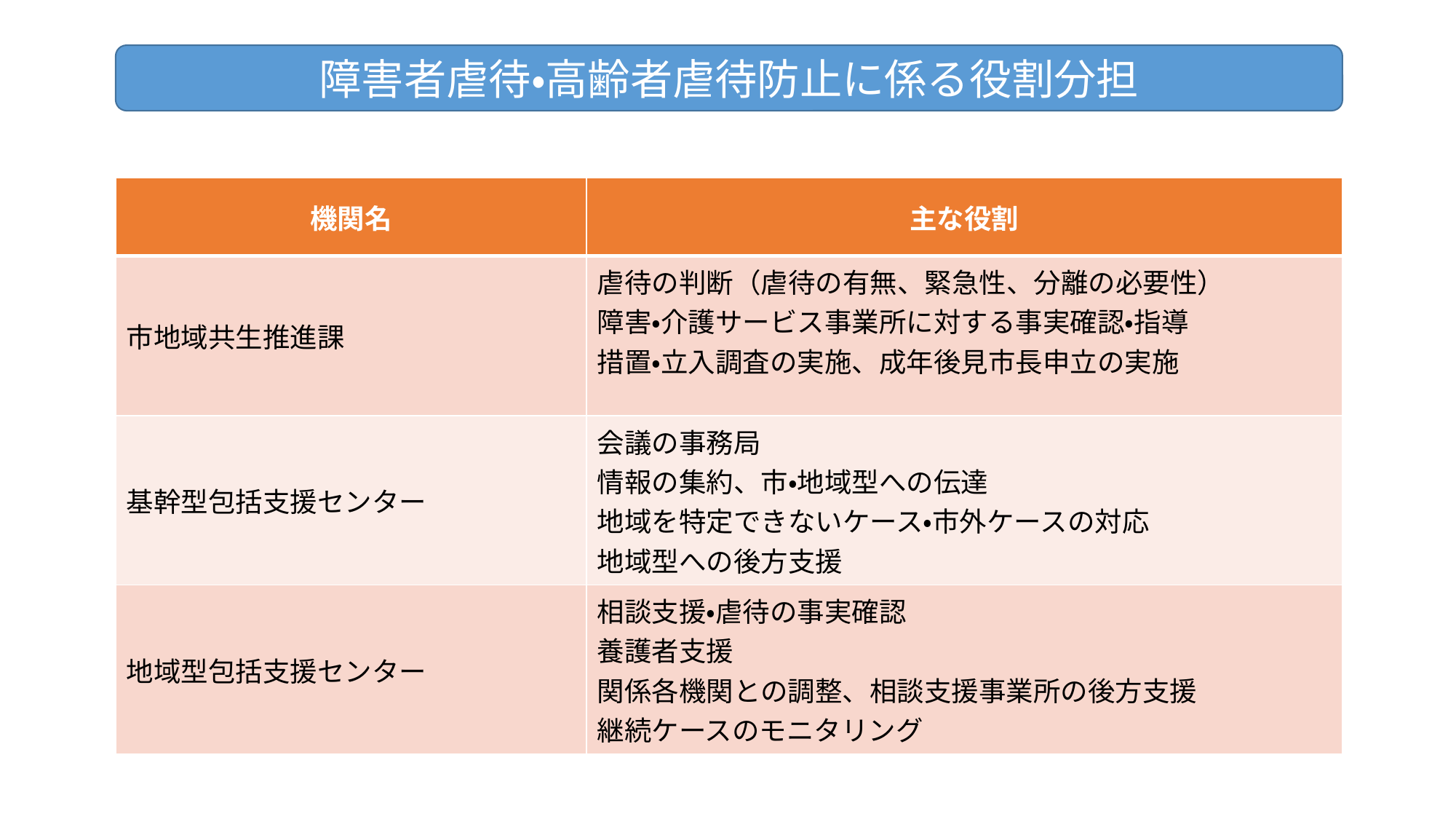

障害者虐待・高齢者虐待防止に係る役割分担
| 機関名 | 主な役割 |
| --- | --- |
| 市地域共生推進課 | 虐待の判断（虐待の有無、緊急性、分離の必要性） 障害・介護サービス事業所に対する事実確認・指導 措置・立入調査の実施、成年後見市長申立の実施 |
| 基幹型包括支援センター | 会議の事務局 情報の集約、市・地域型への伝達 地域を特定できないケース・市外ケースの対応 地域型への後方支援 |
| 地域型包括支援センター | 相談支援・虐待の事実確認 養護者支援 関係各機関との調整、相談支援事業所の後方支援 継続ケースのモニタリング |